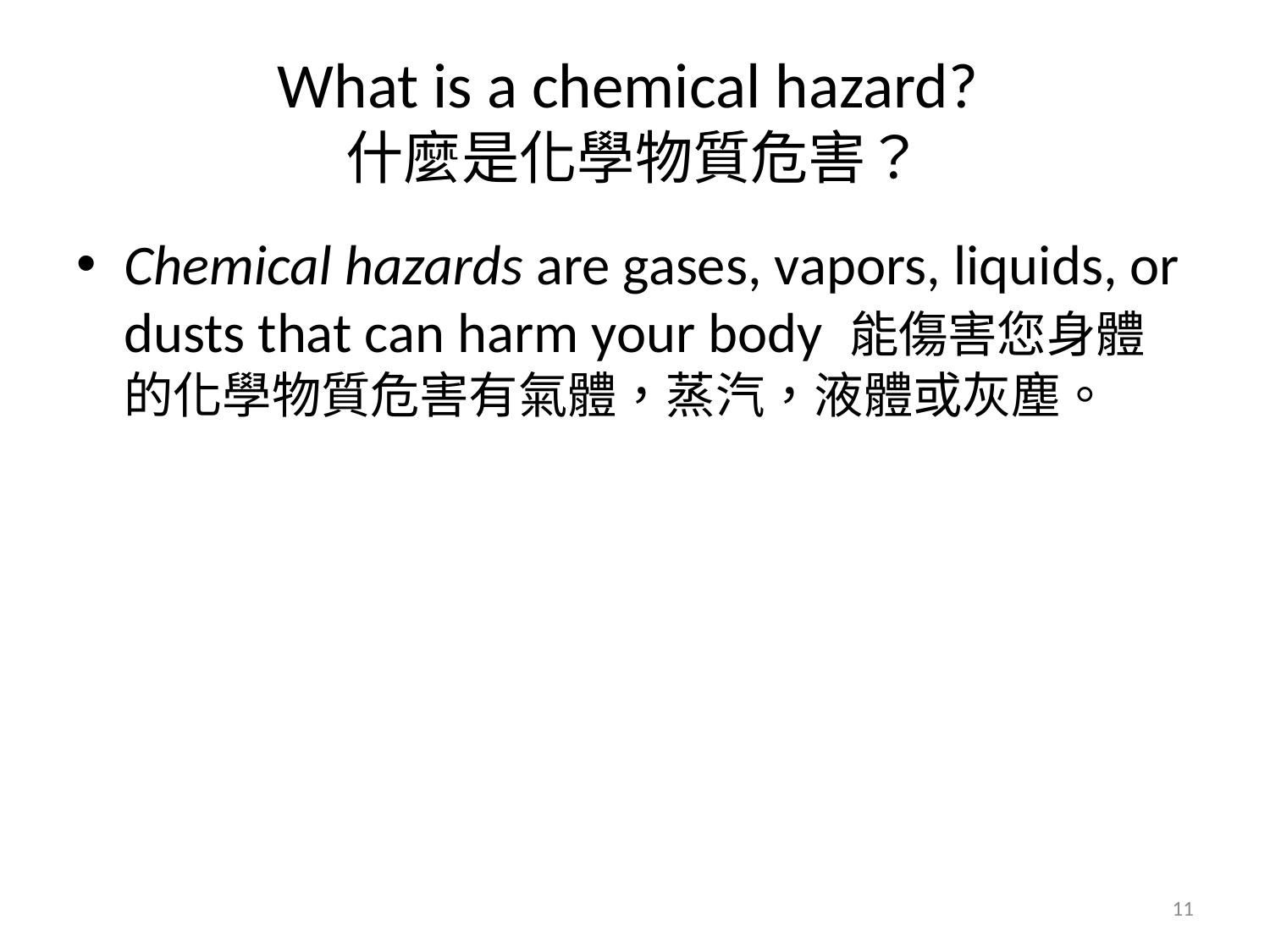

# What is a chemical hazard? 什麼是化學物質危害？
Chemical hazards are gases, vapors, liquids, or dusts that can harm your body 能傷害您身體的化學物質危害有氣體，蒸汽，液體或灰塵。

11